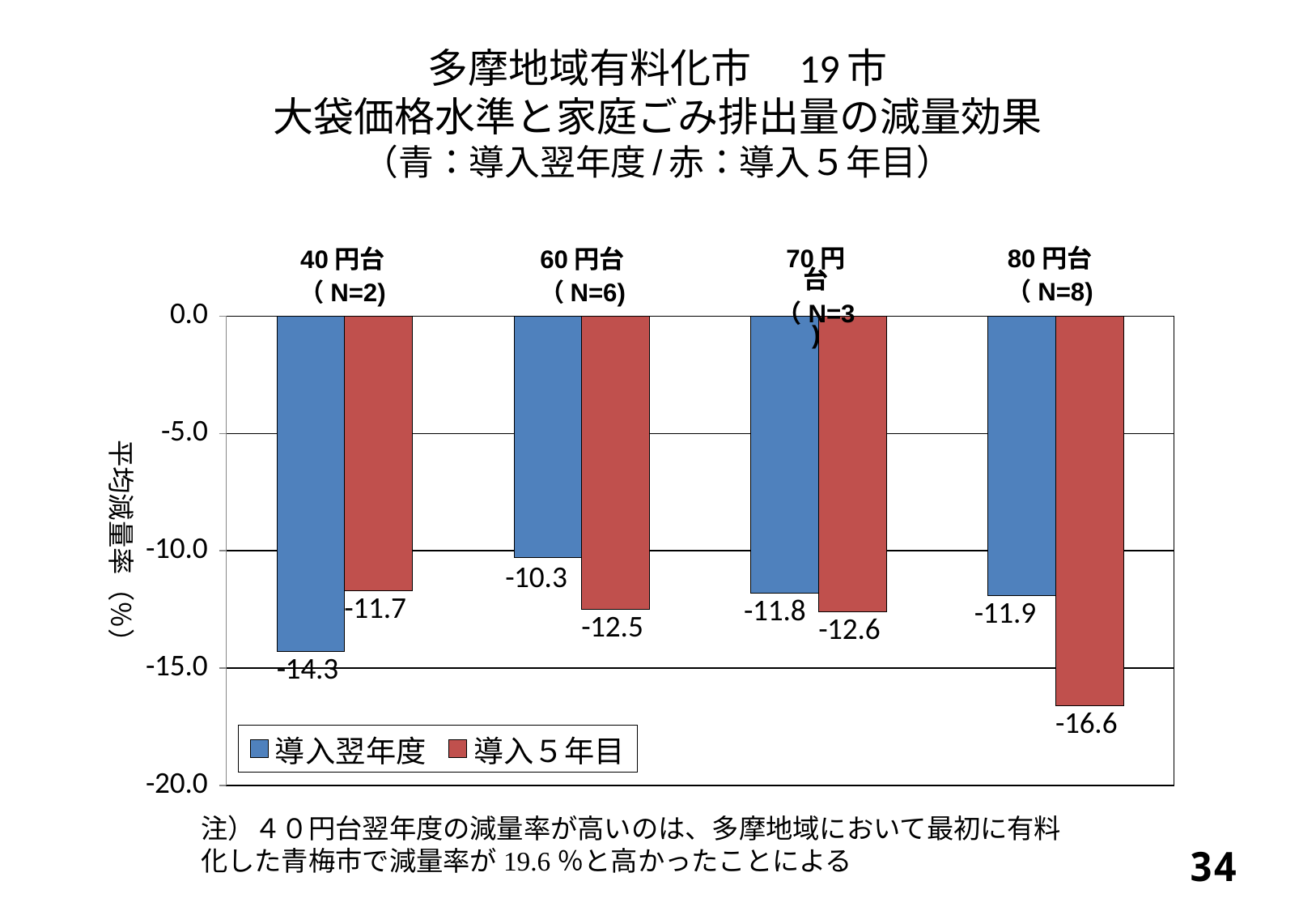

# 多摩地域有料化市　19市 大袋価格水準と家庭ごみ排出量の減量効果 （青：導入翌年度/赤：導入５年目）

### Chart

| Category | 導入翌年度 | 導入５年目 |
|---|---|---|
| 40円台 | -14.3 | -11.7 |
| 60円台 | -10.3 | -12.5 |
| 70円台 | -11.8 | -12.6 |
| 80円台 | -11.9 | -16.6 |
70円台
（N=3)
80円台
（N=8)
40円台
（N=2)
60円台
（N=6)
平均減量率（％）
注）４０円台翌年度の減量率が高いのは、多摩地域において最初に有料化した青梅市で減量率が19.6％と高かったことによる
34